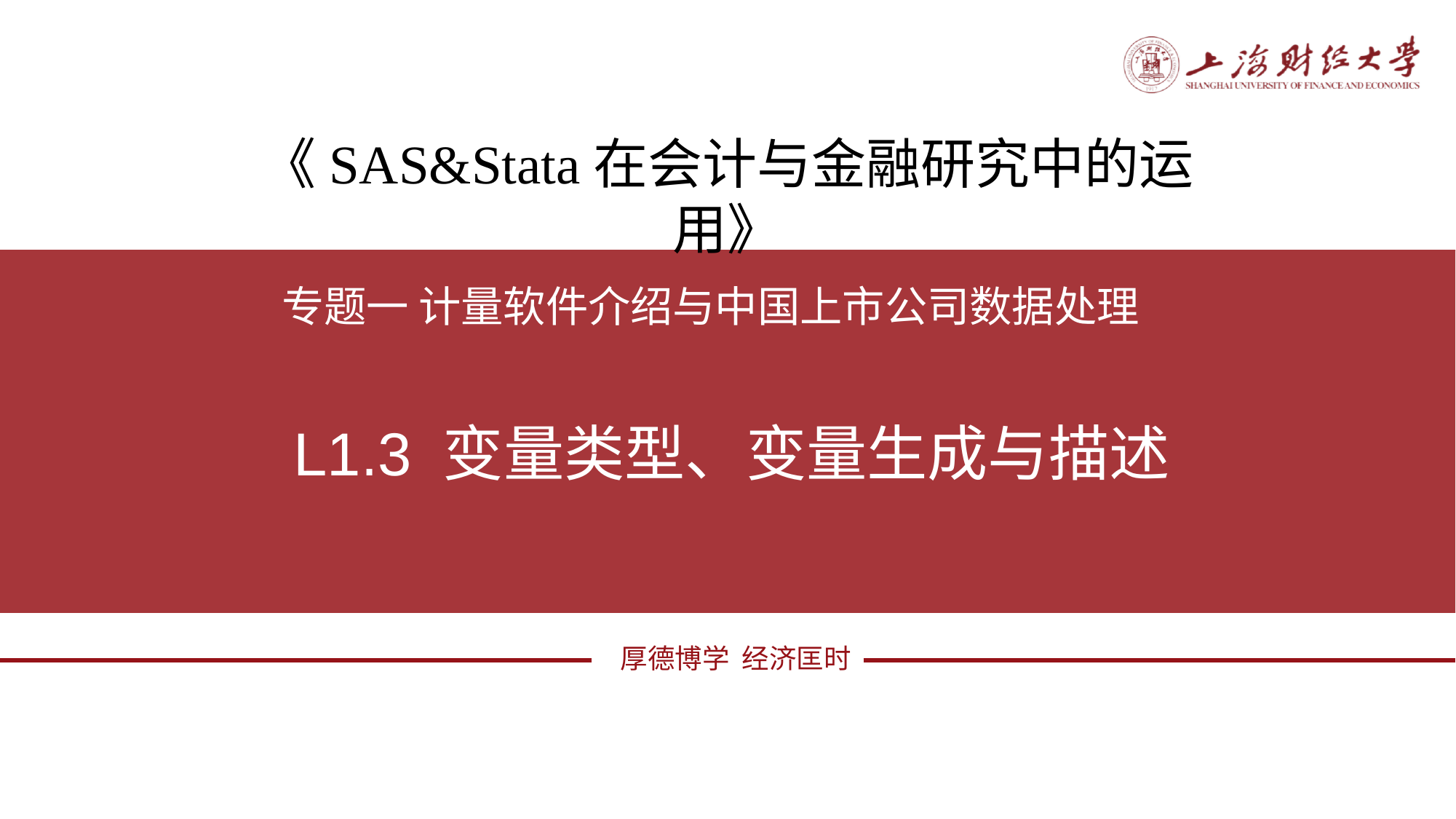

《SAS&Stata在会计与金融研究中的运用》
专题一 计量软件介绍与中国上市公司数据处理
L1.3 变量类型、变量生成与描述